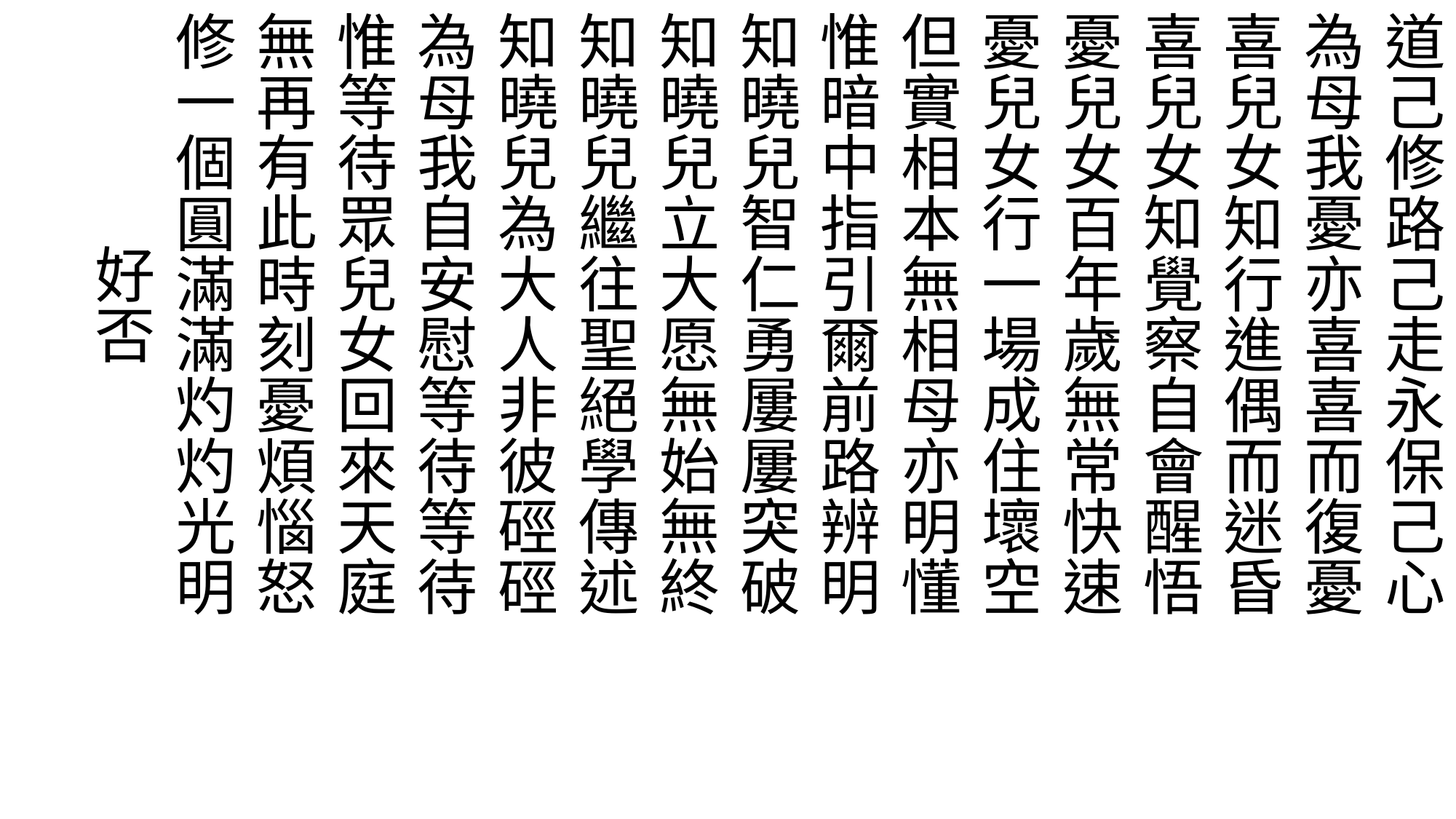

眾兒女聆聽此亦皆明白
道己修路己走永保己心
為母我憂亦喜喜而復憂
喜兒女知行進偶而迷昏
喜兒女知覺察自會醒悟
憂兒女百年歲無常快速
憂兒女行一場成住壞空
但實相本無相母亦明懂
惟暗中指引爾前路辨明
知曉兒智仁勇屢屢突破
知曉兒立大愿無始無終
知曉兒繼往聖絕學傳述
知曉兒為大人非彼硜硜
為母我自安慰等待等待
惟等待眾兒女回來天庭
無再有此時刻憂煩惱怒
修一個圓滿滿灼灼光明
                好否